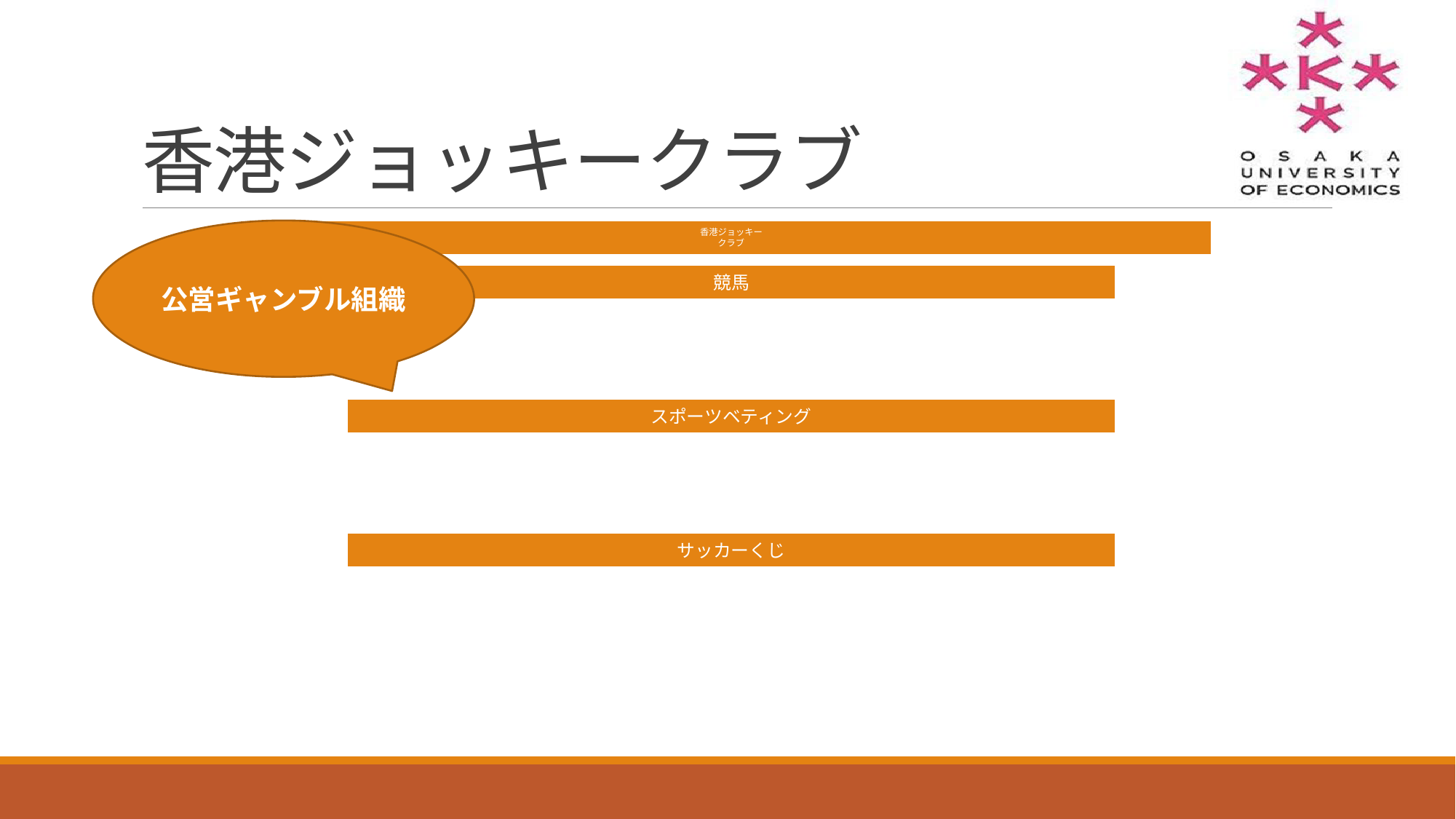

# 香港ジョッキークラブ
公営ギャンブル組織
香港ジョッキー
クラブ
競馬
スポーツベティング
サッカーくじ